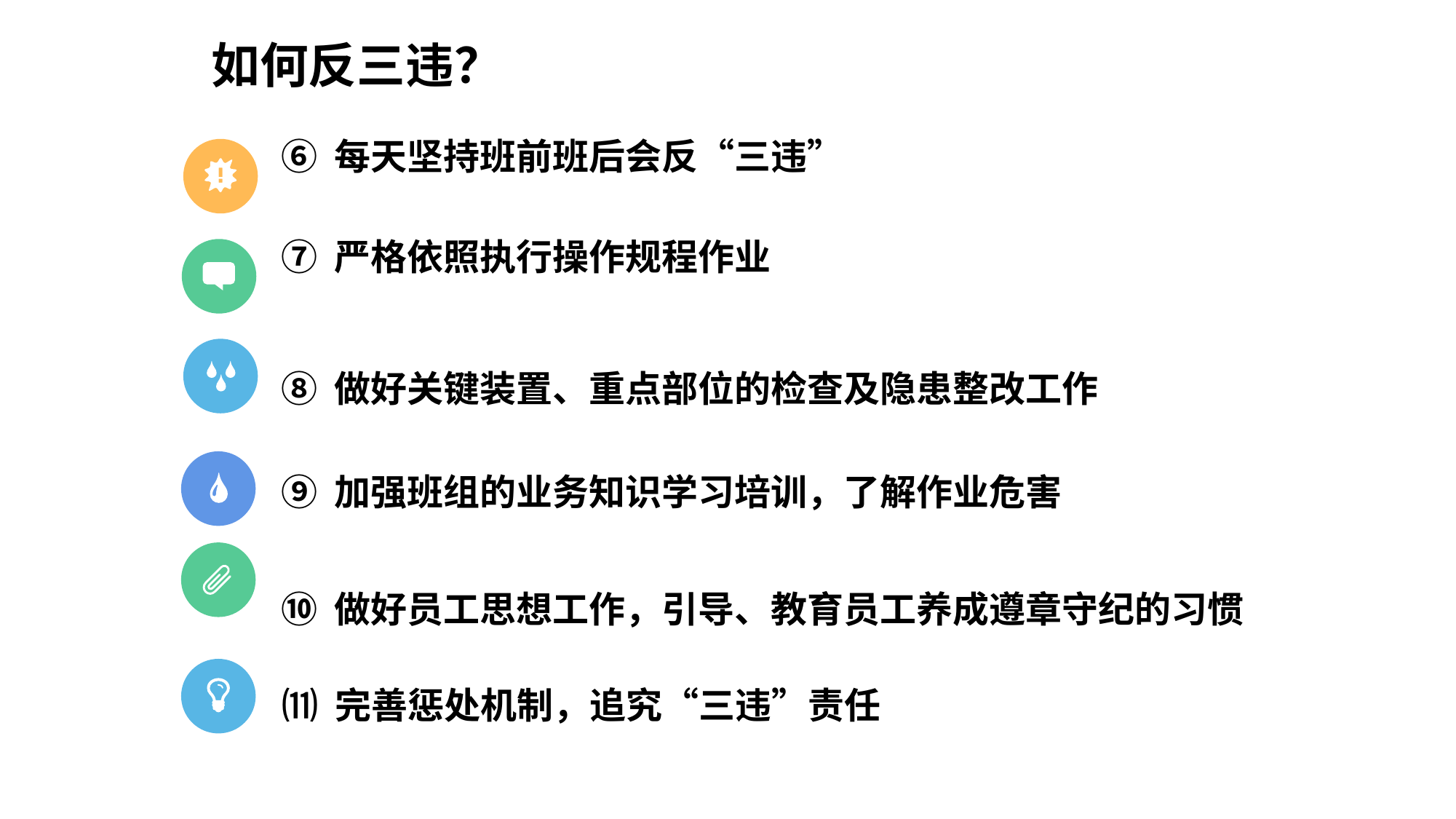

如何反三违？
⑥ 每天坚持班前班后会反“三违”

⑦ 严格依照执行操作规程作业

⑧ 做好关键装置、重点部位的检查及隐患整改工作

⑨ 加强班组的业务知识学习培训，了解作业危害

⑩ 做好员工思想工作，引导、教育员工养成遵章守纪的习惯

⑾ 完善惩处机制，追究“三违”责任